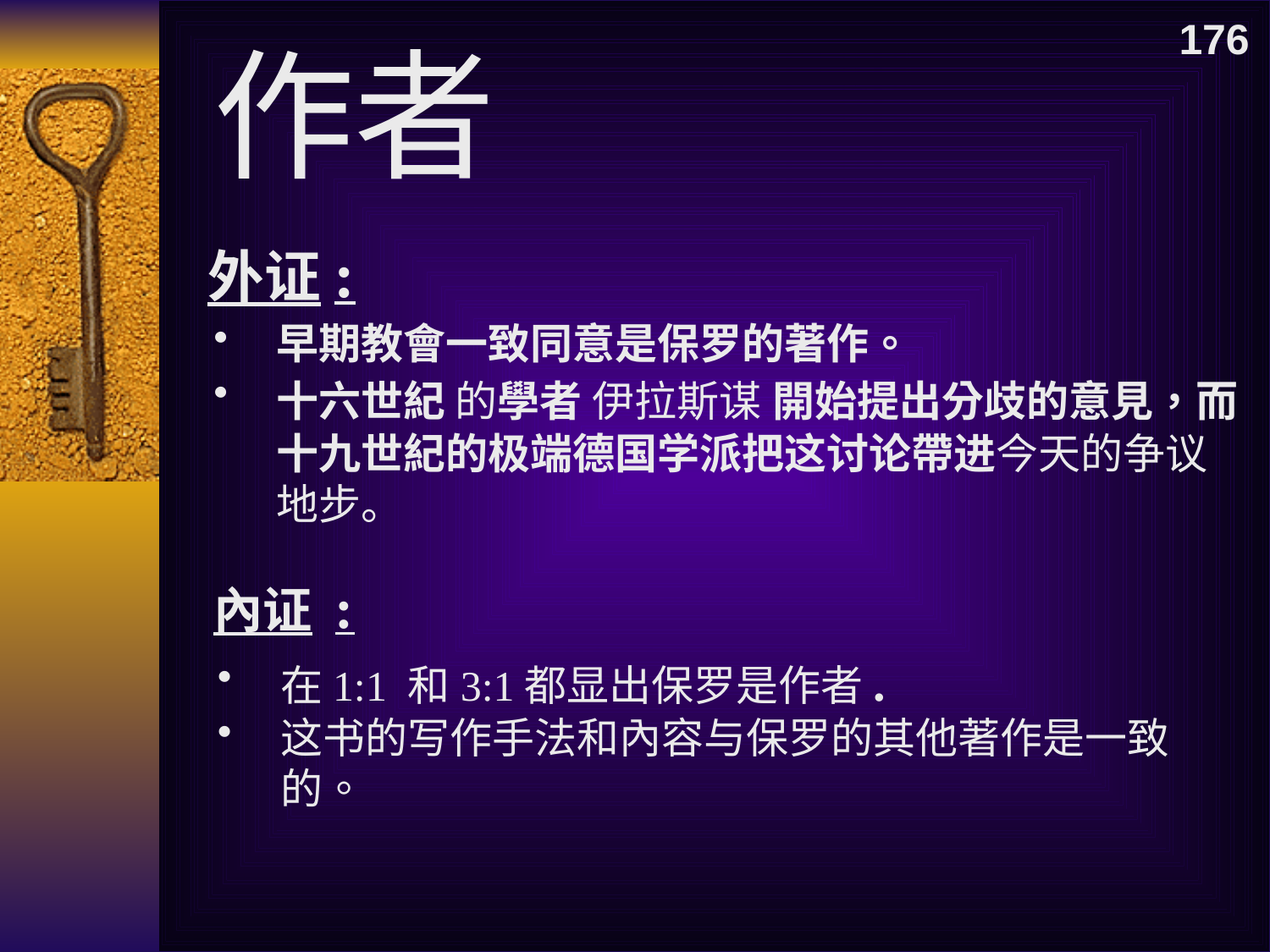

176
作者
外证:
早期教會一致同意是保罗的著作。
十六世紀 的學者 伊拉斯谋 開始提出分歧的意見，而十九世紀的极端德国学派把这讨论帶进今天的争议地步。
內证 :
在1:1 和3:1都显出保罗是作者.
这书的写作手法和內容与保罗的其他著作是一致的。